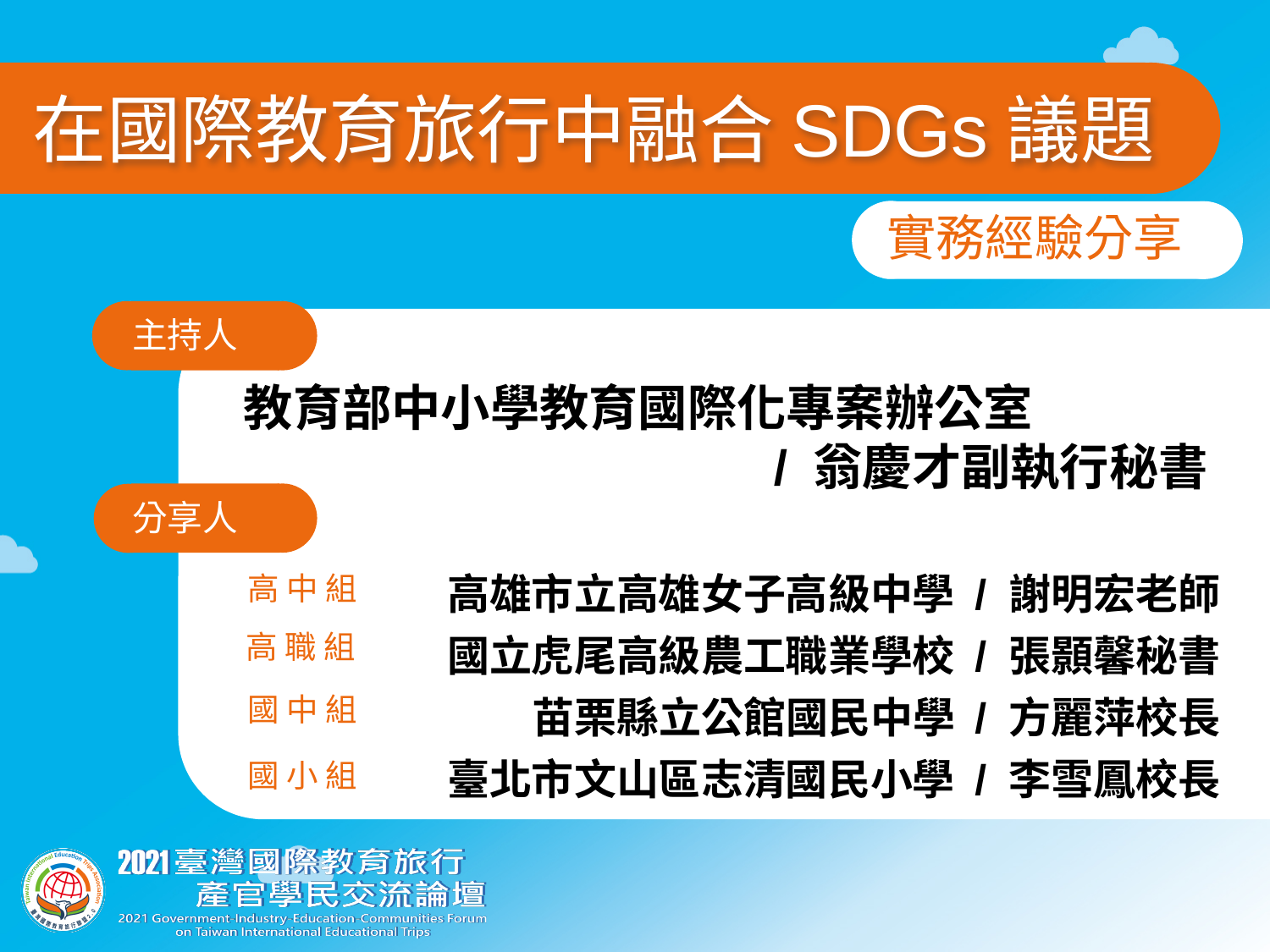

在國際教育旅行中融合SDGs議題

實務經驗分享

主持人

教育部中小學教育國際化專案辦公室
/ 翁慶才副執行秘書
分享人

高雄市立高雄女子高級中學 / 謝明宏老師
國立虎尾高級農工職業學校 / 張顥馨秘書
苗栗縣立公館國民中學 / 方麗萍校長
臺北市文山區志清國民小學 / 李雪鳳校長
高 中 組
高 職 組
國 中 組
國 小 組